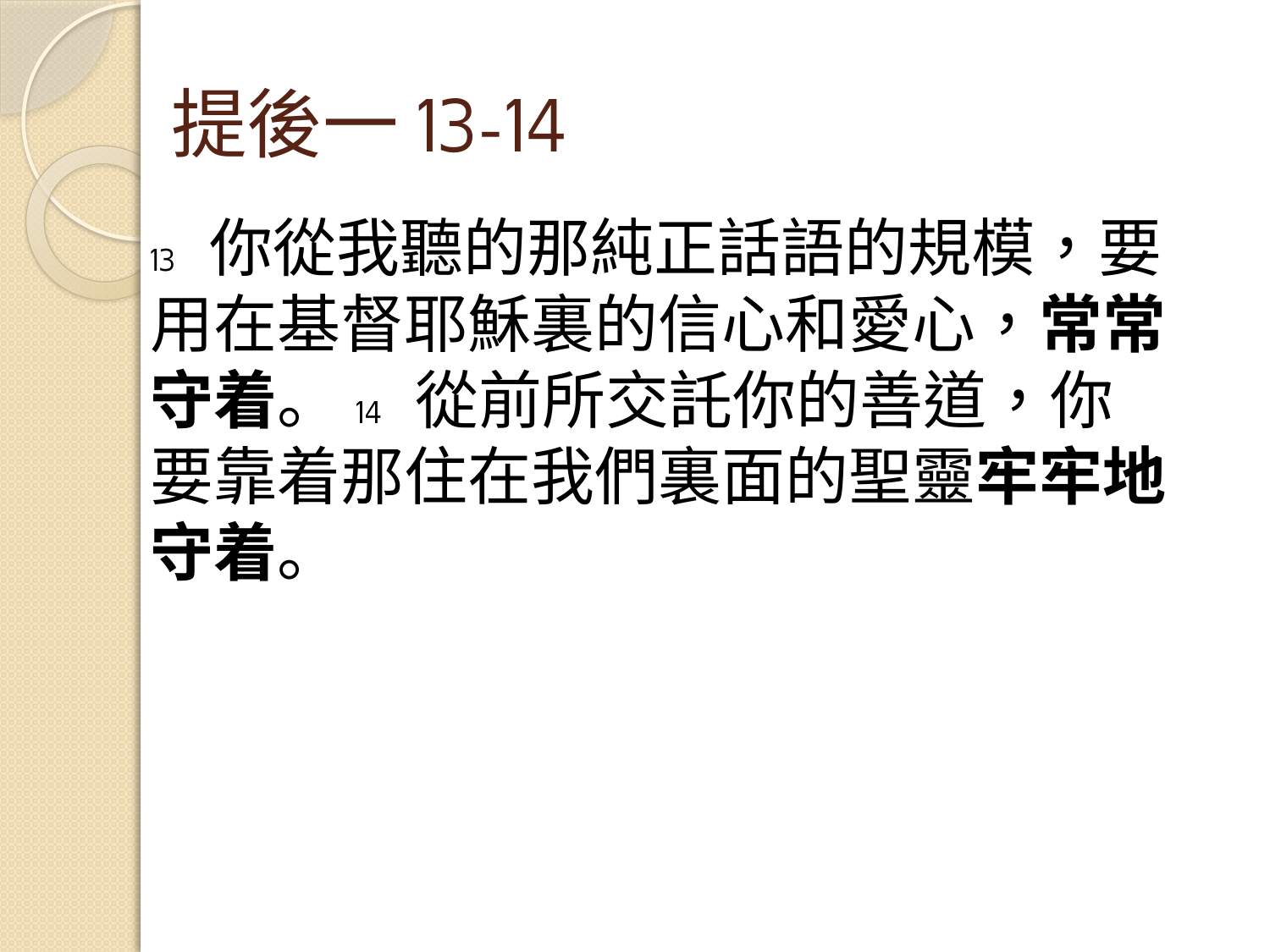

# 提後一13-14
13 你從我聽的那純正話語的規模，要用在基督耶穌裏的信心和愛心，常常守着。14 從前所交託你的善道，你要靠着那住在我們裏面的聖靈牢牢地守着。